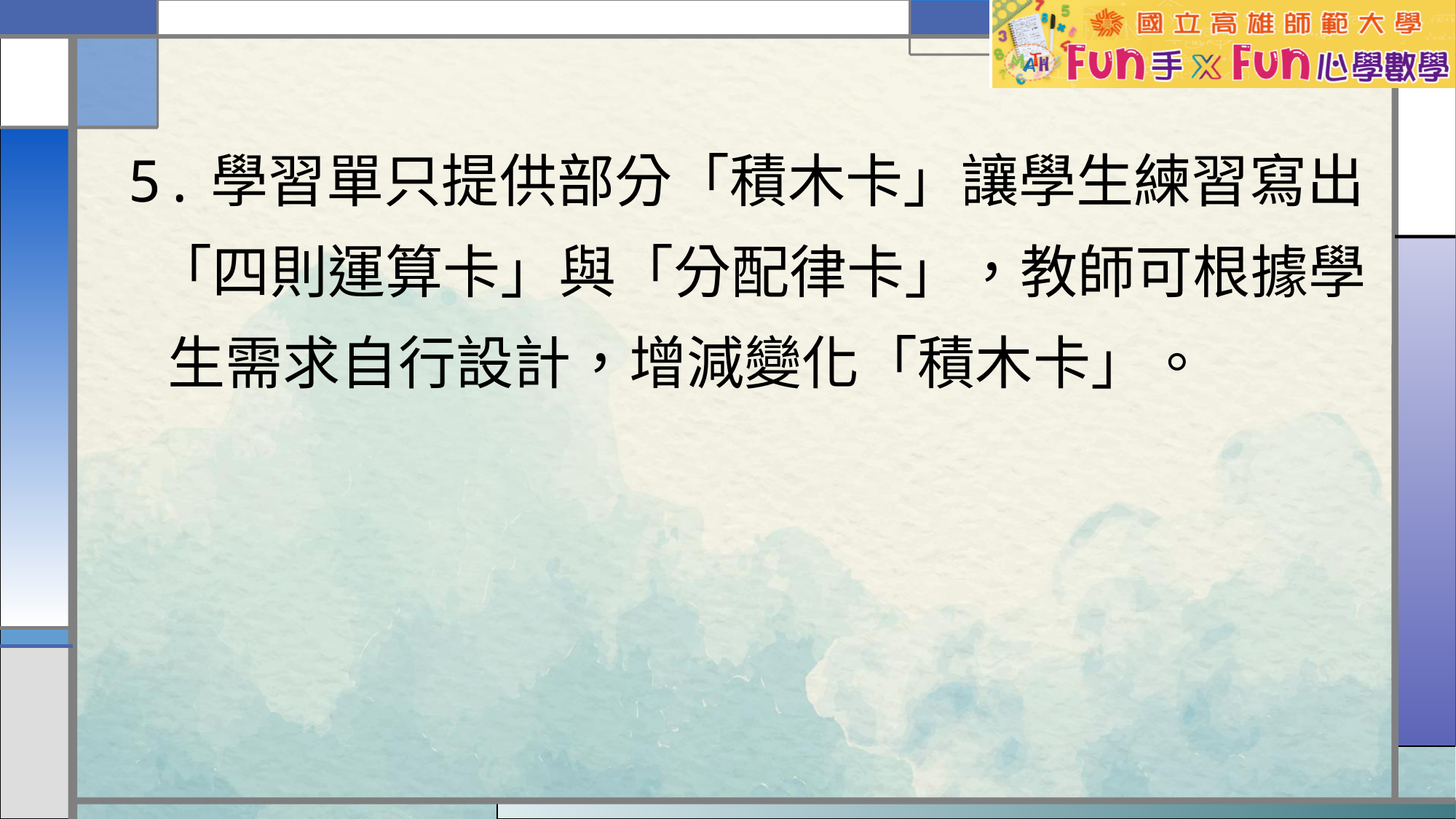

5.學習單只提供部分「積木卡」讓學生練習寫出
 「四則運算卡」與「分配律卡」，教師可根據學
  生需求自行設計，增減變化「積木卡」。